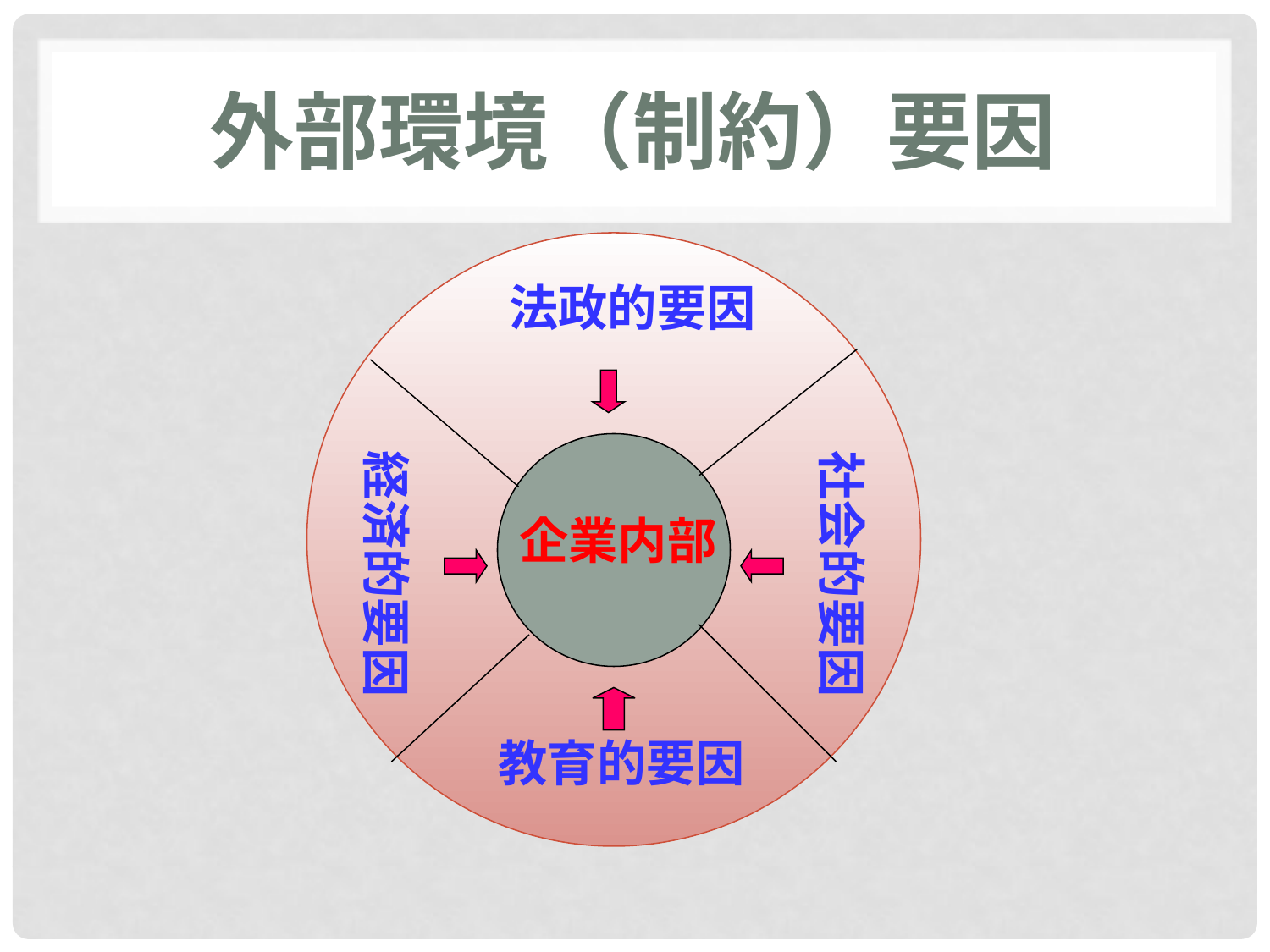

# 外部環境（制約）要因

法政的要因

経済的要因
社会的要因
企業内部

教育的要因